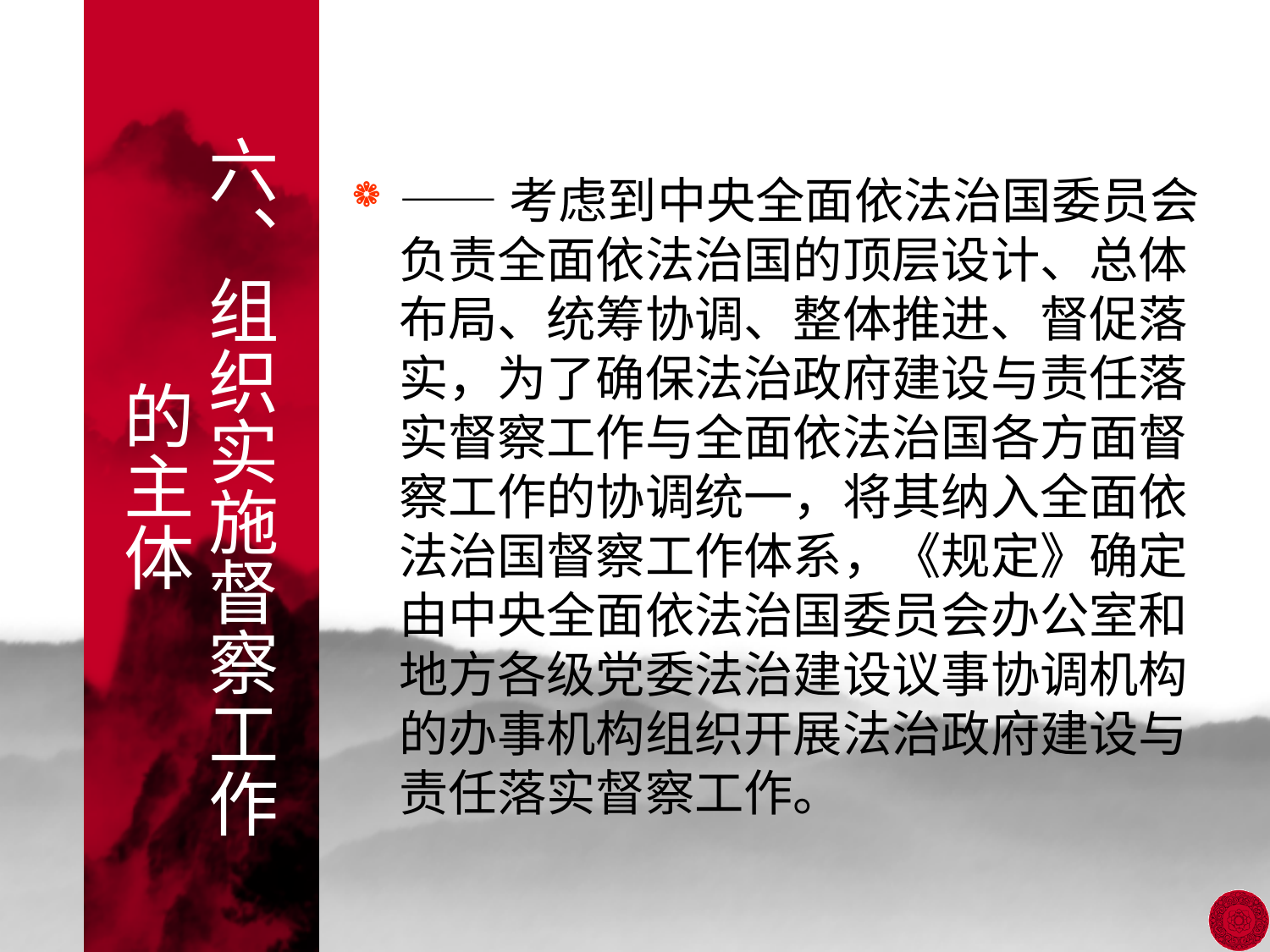

——考虑到中央全面依法治国委员会负责全面依法治国的顶层设计、总体布局、统筹协调、整体推进、督促落实，为了确保法治政府建设与责任落实督察工作与全面依法治国各方面督察工作的协调统一，将其纳入全面依法治国督察工作体系，《规定》确定由中央全面依法治国委员会办公室和地方各级党委法治建设议事协调机构的办事机构组织开展法治政府建设与责任落实督察工作。
# 六、组织实施督察工作 的主体